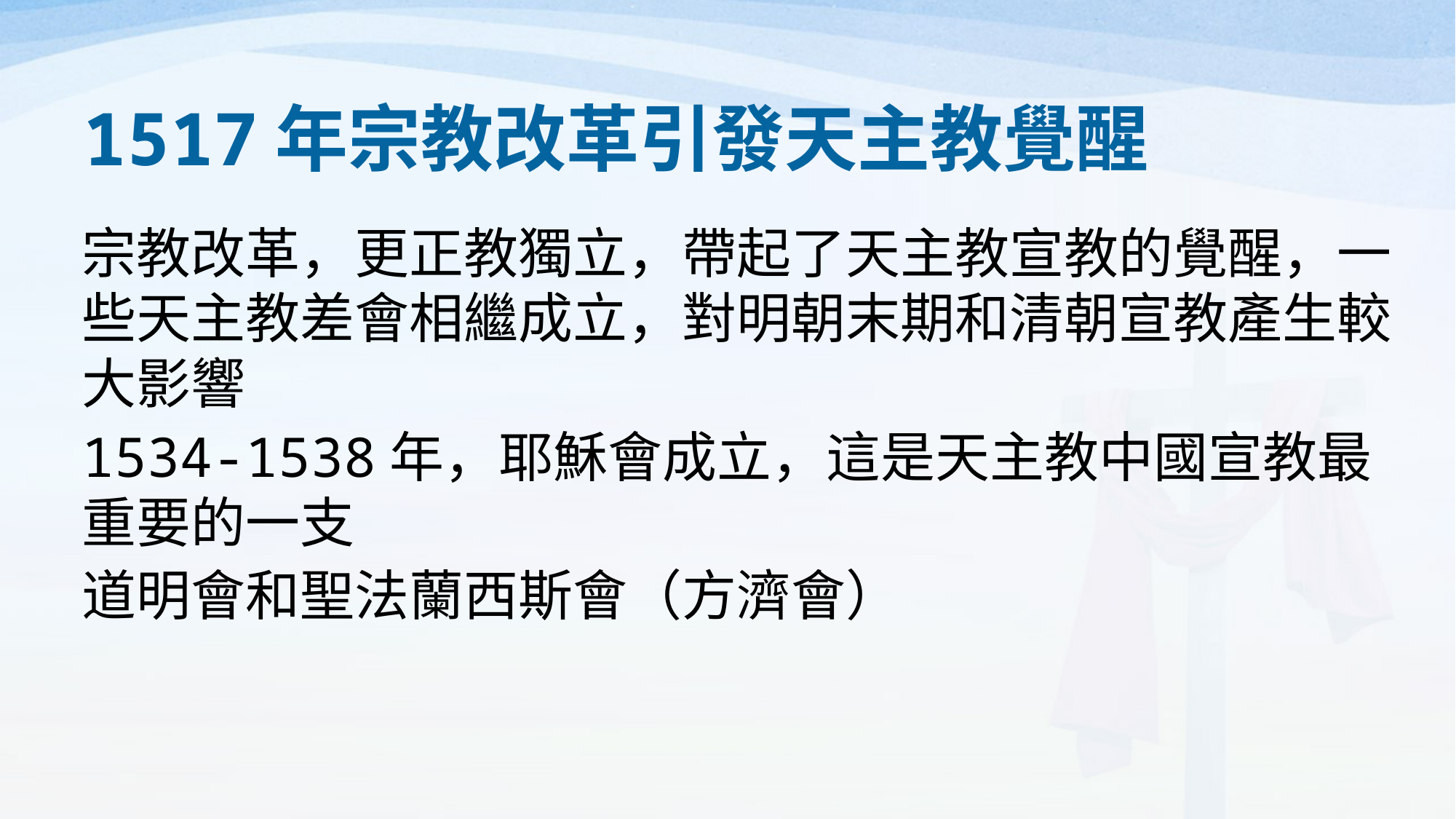

# 1517年宗教改革引發天主教覺醒
宗教改革，更正教獨立，帶起了天主教宣教的覺醒，一些天主教差會相繼成立，對明朝末期和清朝宣教產生較大影響
1534-1538年，耶穌會成立，這是天主教中國宣教最重要的一支
道明會和聖法蘭西斯會（方濟會）